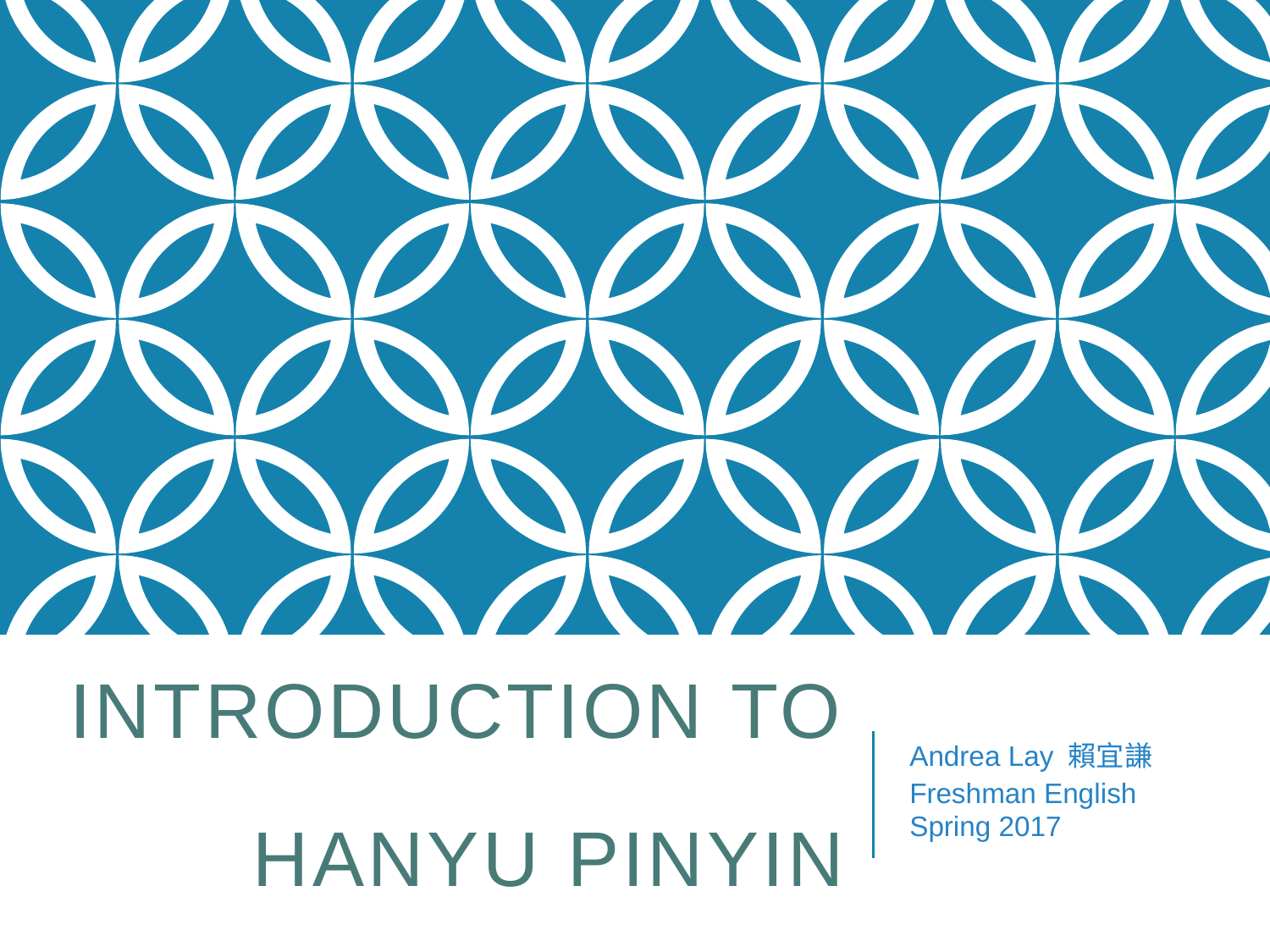

# Introduction to Hanyu Pinyin
Andrea Lay 賴宜謙
Freshman English Spring 2017